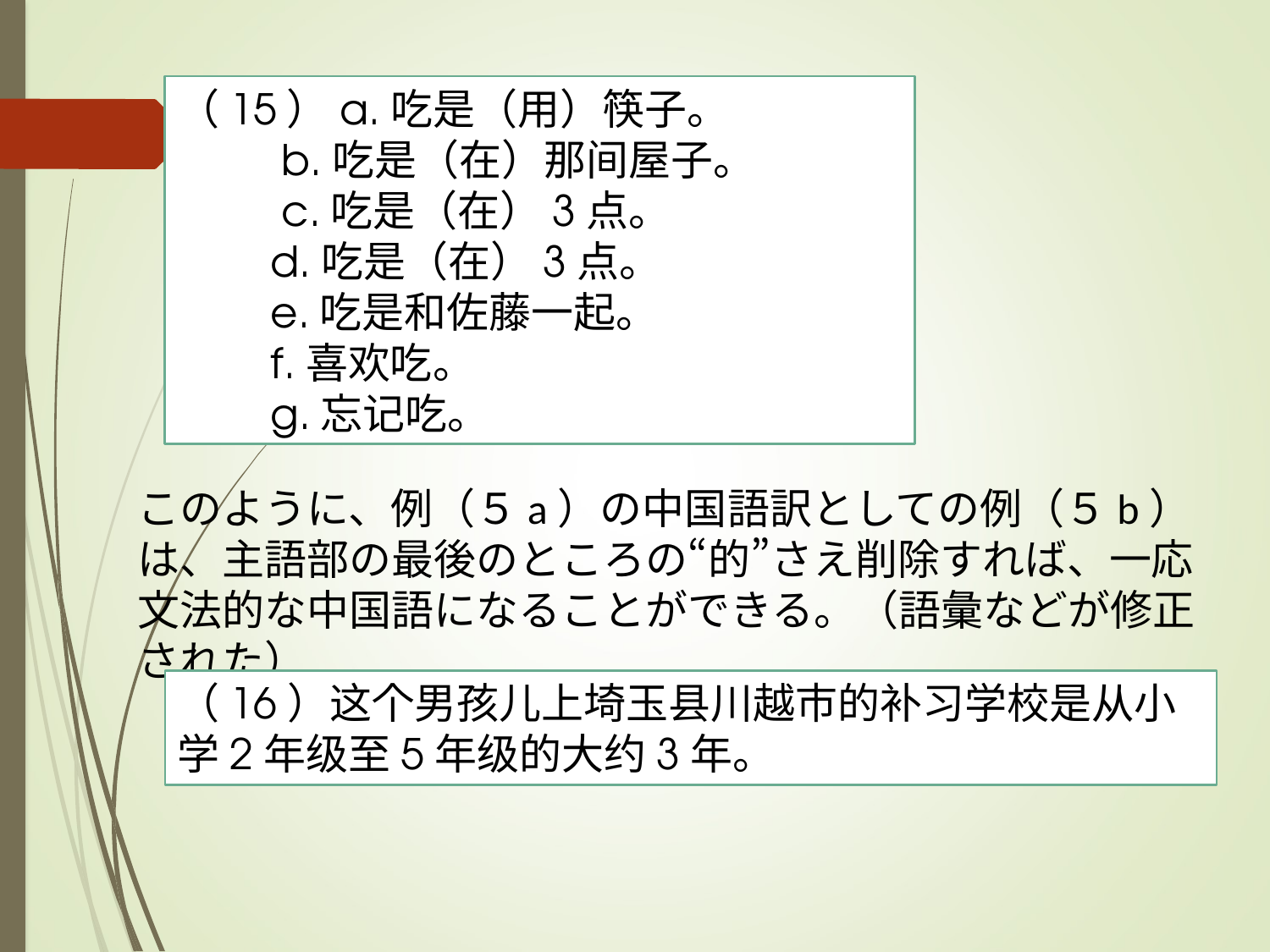

（15）a.吃是（用）筷子。
　　 b.吃是（在）那间屋子。
　　 c.吃是（在）3点。
        d.吃是（在）3点。
        e.吃是和佐藤一起。
        f.喜欢吃。
        g.忘记吃。
このように、例（５a）の中国語訳としての例（５b）は、主語部の最後のところの“的”さえ削除すれば、一応文法的な中国語になることができる。（語彙などが修正された）
（16）这个男孩儿上埼玉县川越市的补习学校是从小学2年级至5年级的大约3年。